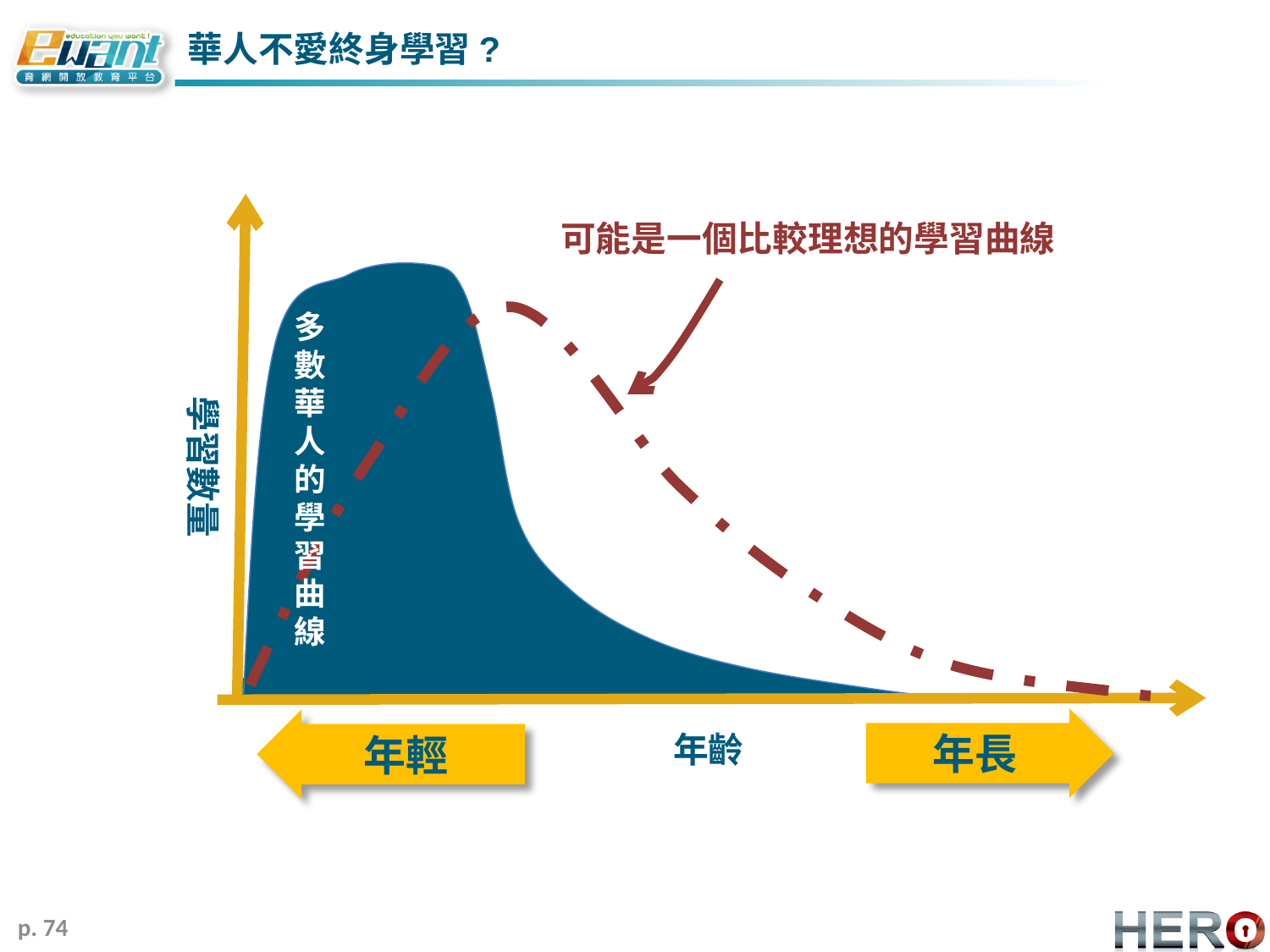

# 華人不愛終身學習?
學習數量
可能是一個比較理想的學習曲線

多
數
華
人
的
學
習
曲
線

年長
年輕
年齡
p. 74